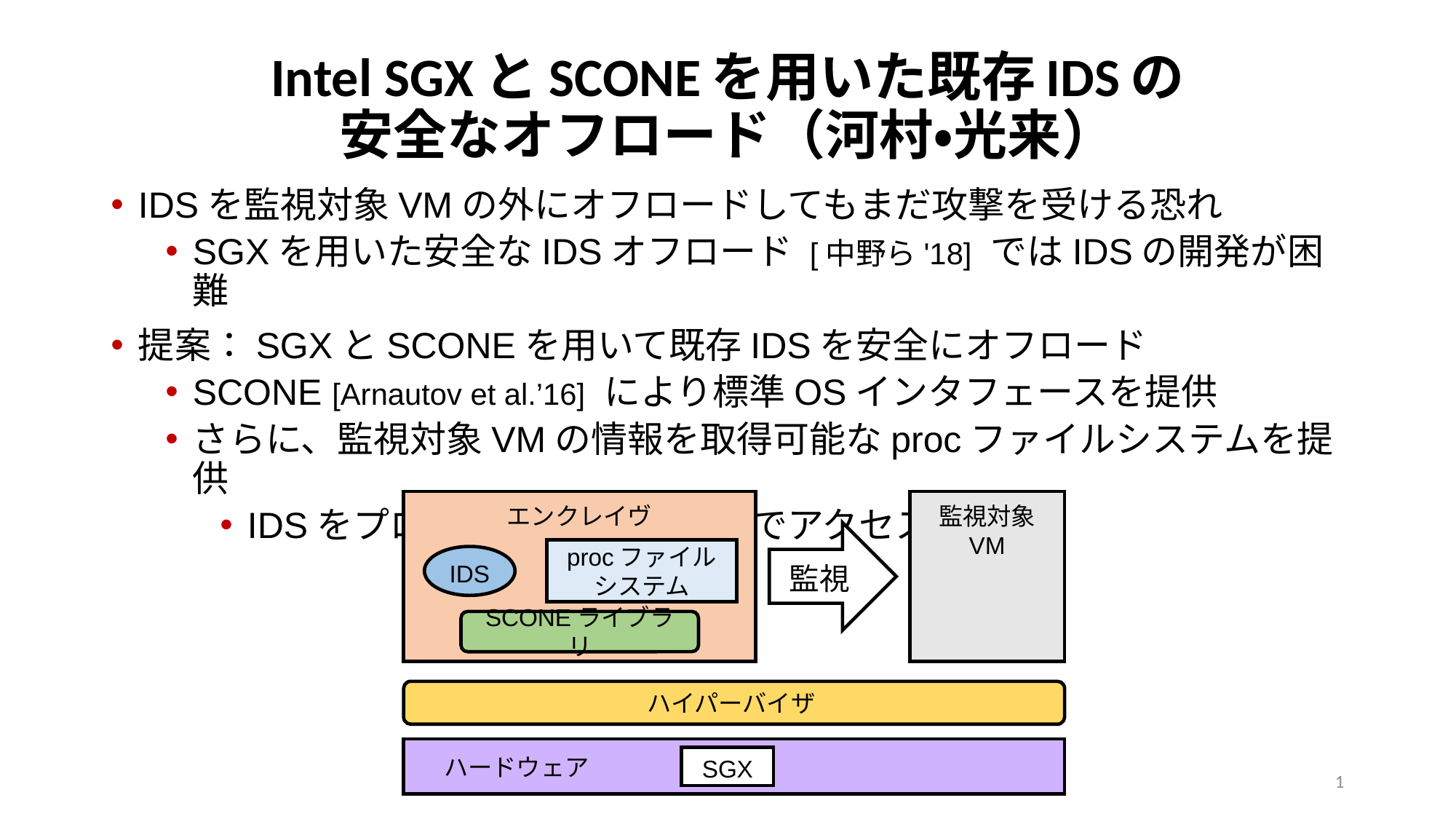

# Intel SGXとSCONEを用いた既存IDSの 安全なオフロード（河村・光来）
IDSを監視対象VMの外にオフロードしてもまだ攻撃を受ける恐れ
SGXを用いた安全なIDSオフロード [中野ら'18] ではIDSの開発が困難
提案：SGXとSCONEを用いて既存IDSを安全にオフロード
SCONE [Arnautov et al.’16] により標準OSインタフェースを提供
さらに、監視対象VMの情報を取得可能なprocファイルシステムを提供
IDSをプログラム変換することでアクセスさせる

エンクレイヴ
監視対象
VM
監視
procファイル
システム
IDS
SCONEライブラリ
ハイパーバイザ
　 ハードウェア
SGX
1